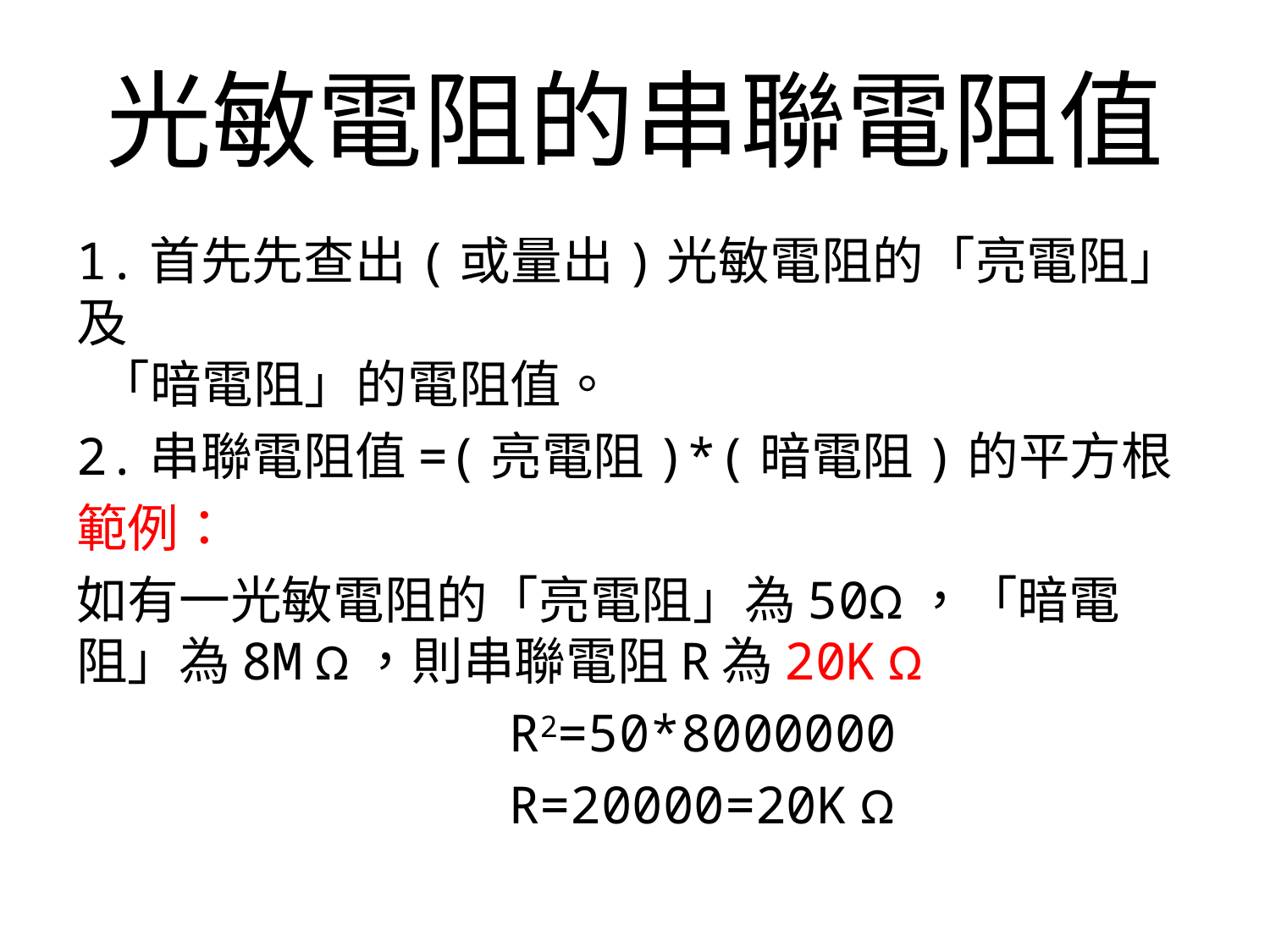

# 光敏電阻的串聯電阻值
1.首先先查出(或量出)光敏電阻的「亮電阻」及
  「暗電阻」的電阻值。
2.串聯電阻值=(亮電阻)*(暗電阻)的平方根
範例：
如有一光敏電阻的「亮電阻」為50Ω，「暗電阻」為8M Ω，則串聯電阻R為20K Ω
              R2=50*8000000
              R=20000=20K Ω